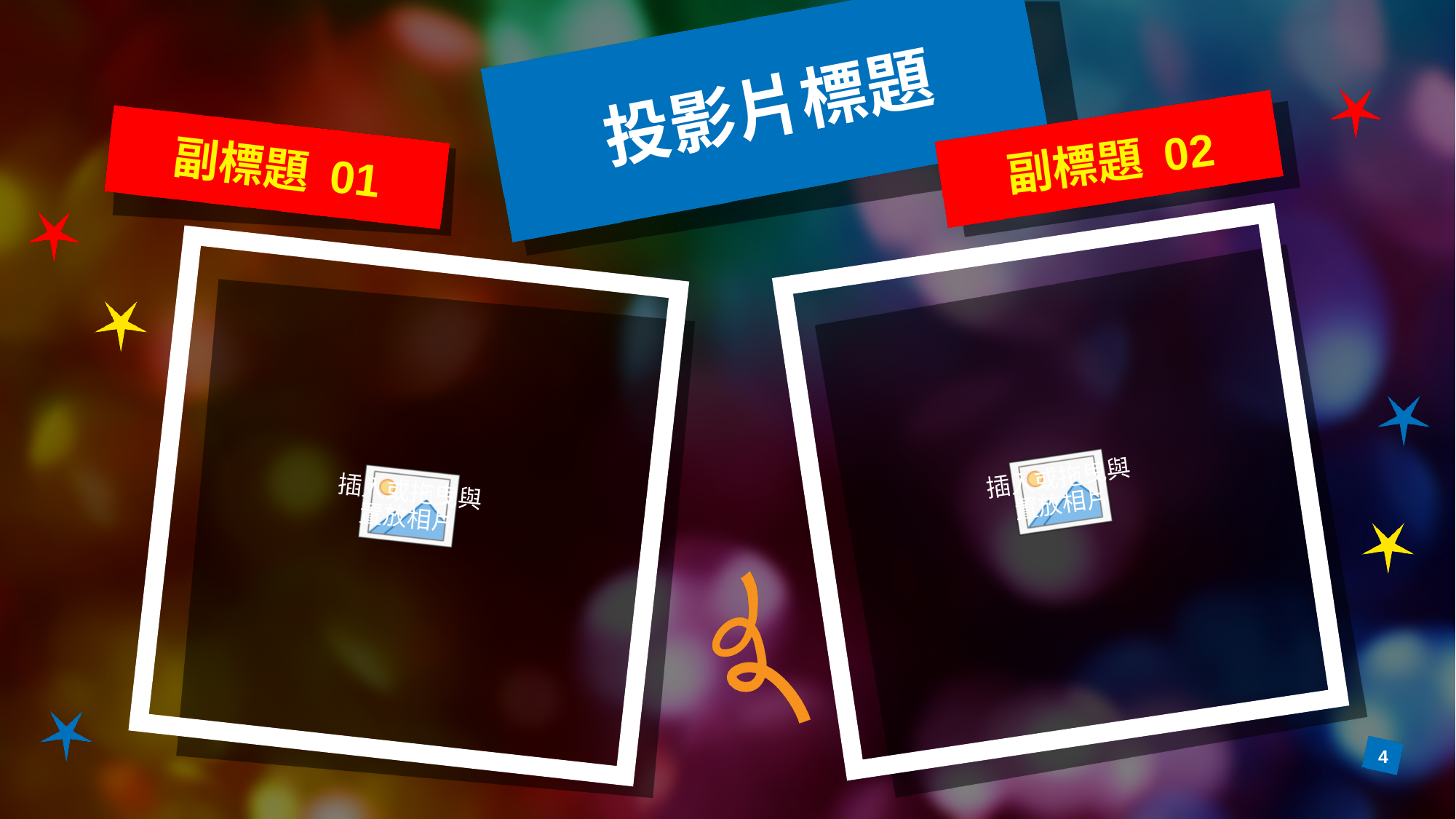

# 投影片標題
副標題 02
副標題 01

4